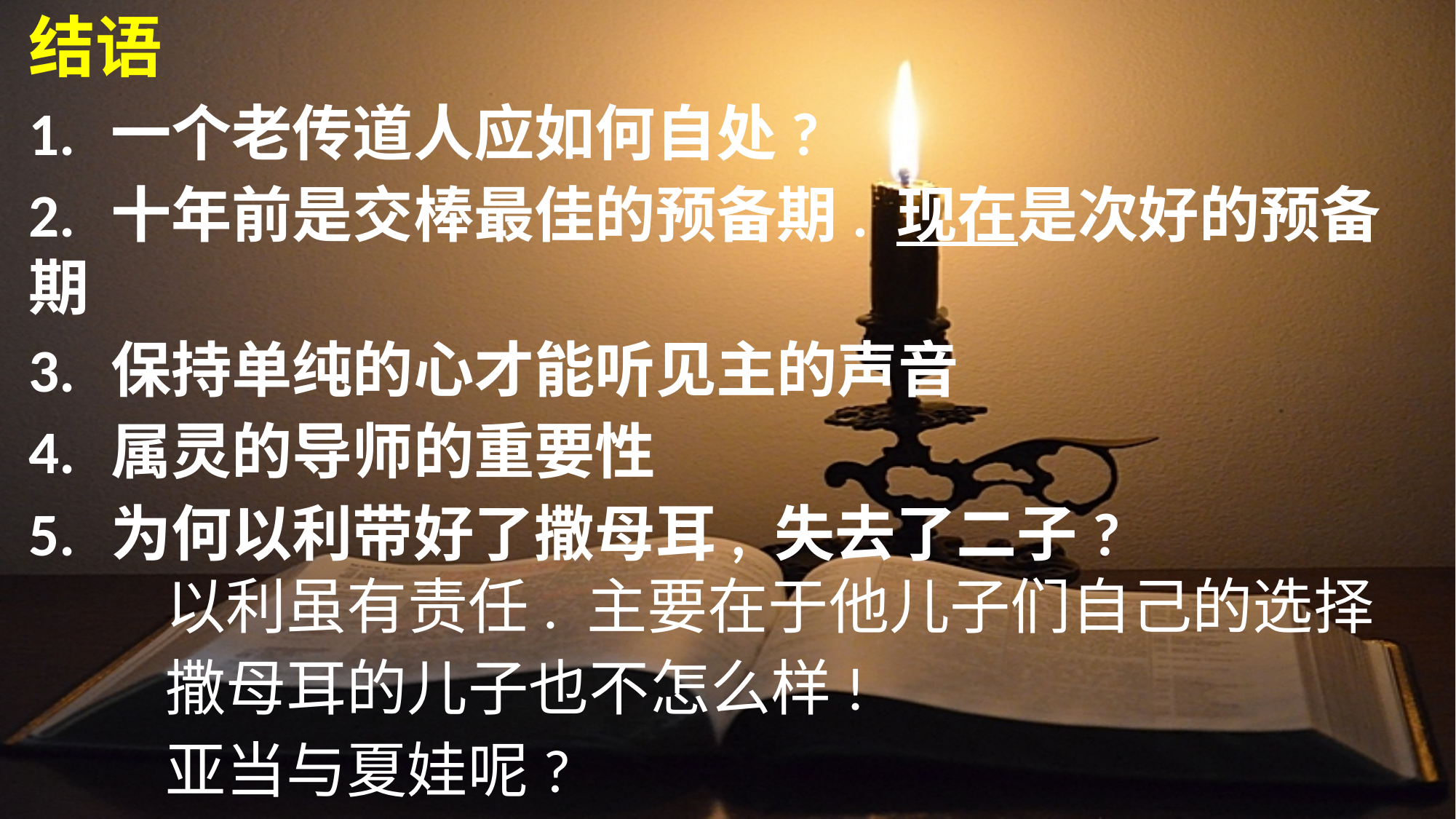

结语
1.	一个老传道人应如何自处?
2.	十年前是交棒最佳的预备期. 现在是次好的预备期
3.	保持单纯的心才能听见主的声音
4.	属灵的导师的重要性
5.	为何以利带好了撒母耳, 失去了二子?
		以利虽有责任. 主要在于他儿子们自己的选择
		撒母耳的儿子也不怎么样!
		亚当与夏娃呢?